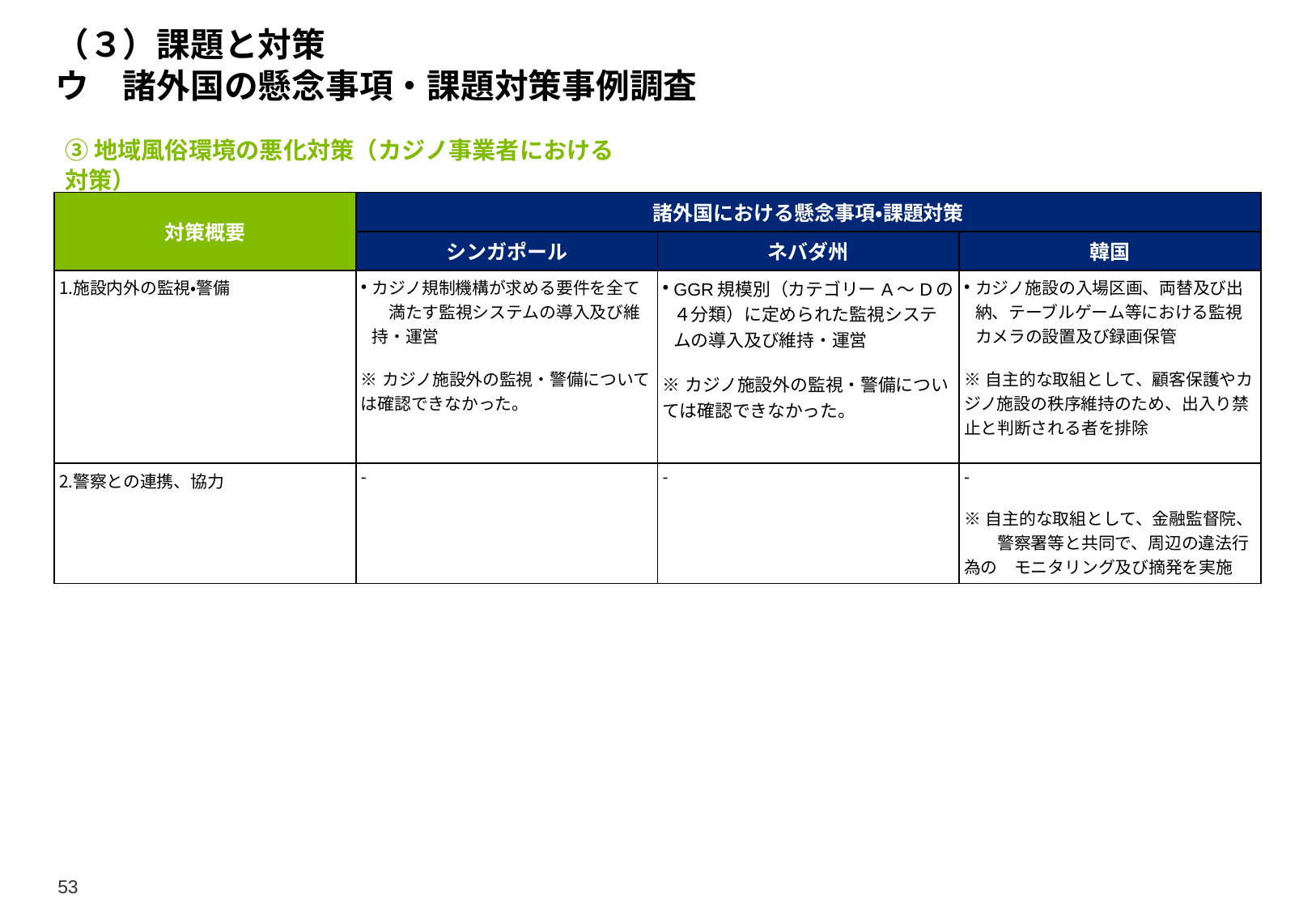

# （３）課題と対策 ウ　諸外国の懸念事項・課題対策事例調査
③地域風俗環境の悪化対策（カジノ事業者における対策）
| 対策概要 | 諸外国における懸念事項・課題対策 |  |  |
| --- | --- | --- | --- |
|  | シンガポール | ネバダ州 | 韓国 |
| 施設内外の監視・警備 | カジノ規制機構が求める要件を全て　満たす監視システムの導入及び維持・運営 ※カジノ施設外の監視・警備については確認できなかった。 | GGR規模別（カテゴリーA～Dの４分類）に定められた監視システムの導入及び維持・運営 ※カジノ施設外の監視・警備については確認できなかった。 | カジノ施設の入場区画、両替及び出納、テーブルゲーム等における監視カメラの設置及び録画保管 ※自主的な取組として、顧客保護やカジノ施設の秩序維持のため、出入り禁止と判断される者を排除 |
| 警察との連携、協力 | - | - | - ※自主的な取組として、金融監督院、　　警察署等と共同で、周辺の違法行為の　モニタリング及び摘発を実施 |
53